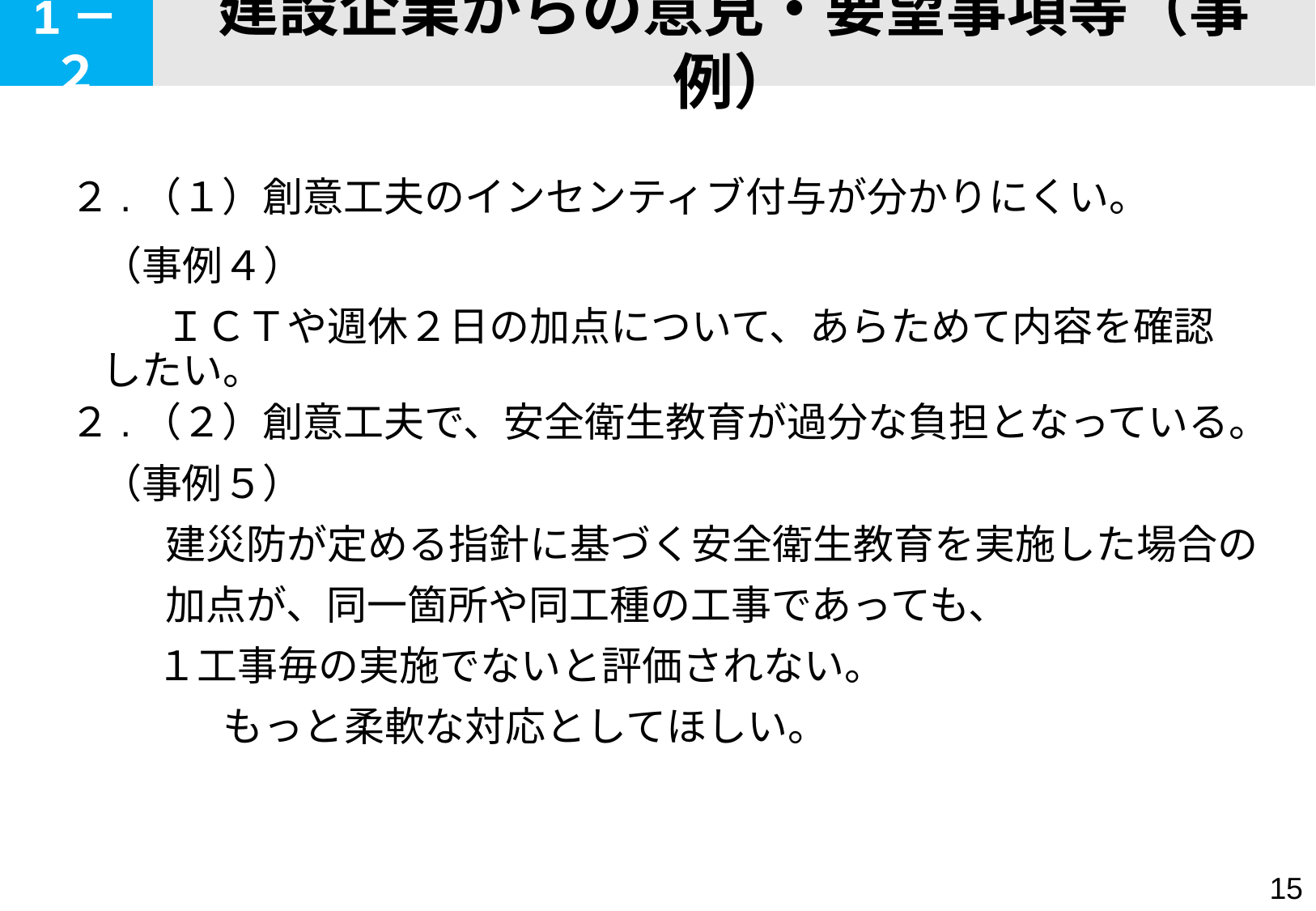

1－２
建設企業からの意見・要望事項等（事例）
２.（１）創意工夫のインセンティブ付与が分かりにくい。
（事例４）
      ＩＣＴや週休２日の加点について、あらためて内容を確認したい。

２.（２）創意工夫で、安全衛生教育が過分な負担となっている。
（事例５）
      建災防が定める指針に基づく安全衛生教育を実施した場合の
      加点が、同一箇所や同工種の工事であっても、
     １工事毎の実施でないと評価されない。
　　　もっと柔軟な対応としてほしい。

15